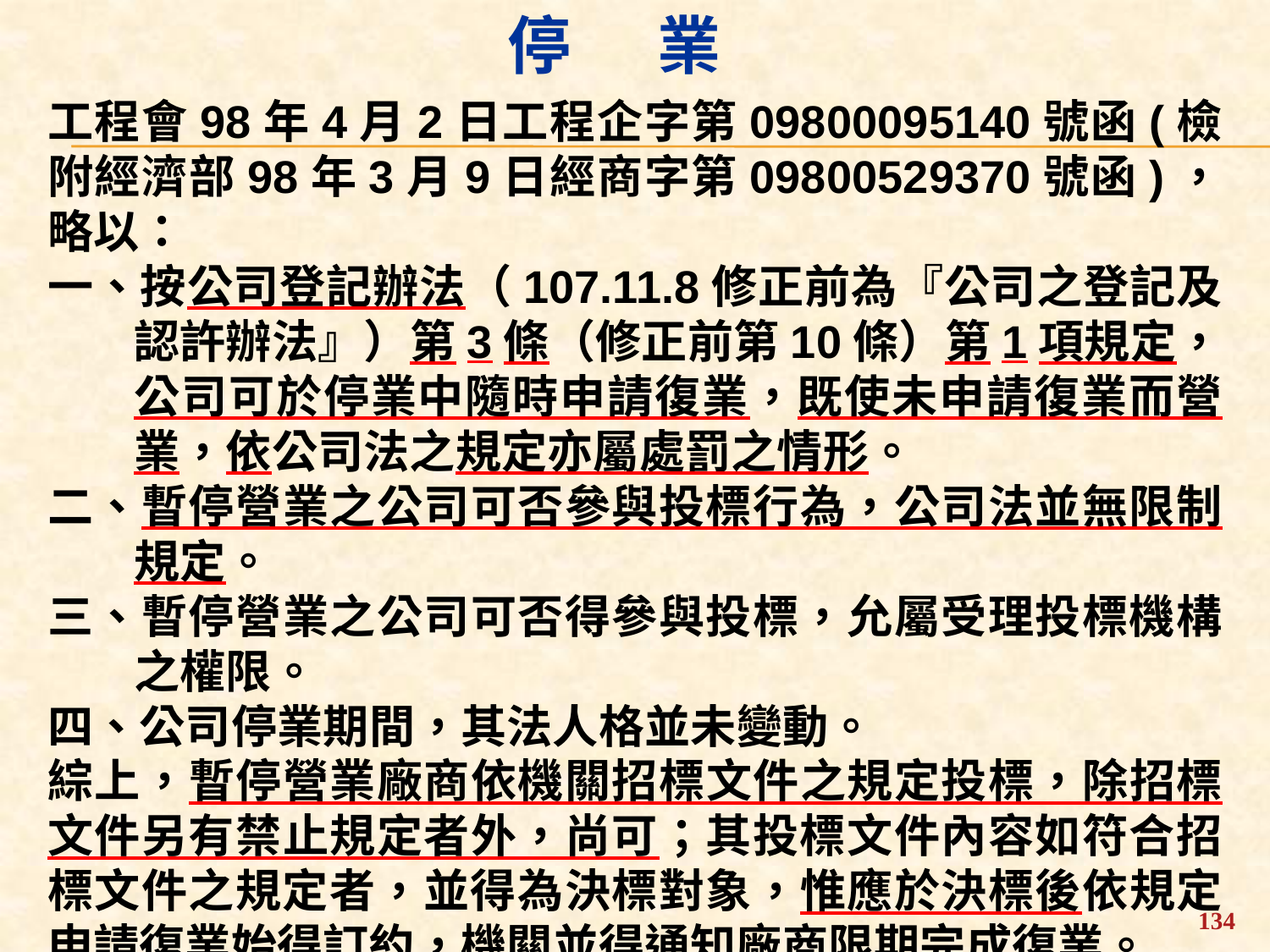

停       業
工程會98年4月2日工程企字第09800095140號函(檢附經濟部98年3月9日經商字第09800529370號函)，略以：
一、按公司登記辦法（107.11.8修正前為『公司之登記及認許辦法』）第3條（修正前第10條）第1項規定，公司可於停業中隨時申請復業，既使未申請復業而營業，依公司法之規定亦屬處罰之情形。
二、暫停營業之公司可否參與投標行為，公司法並無限制規定。
三、暫停營業之公司可否得參與投標，允屬受理投標機構之權限。
四、公司停業期間，其法人格並未變動。
綜上，暫停營業廠商依機關招標文件之規定投標，除招標文件另有禁止規定者外，尚可；其投標文件內容如符合招標文件之規定者，並得為決標對象，惟應於決標後依規定申請復業始得訂約，機關並得通知廠商限期完成復業。
134